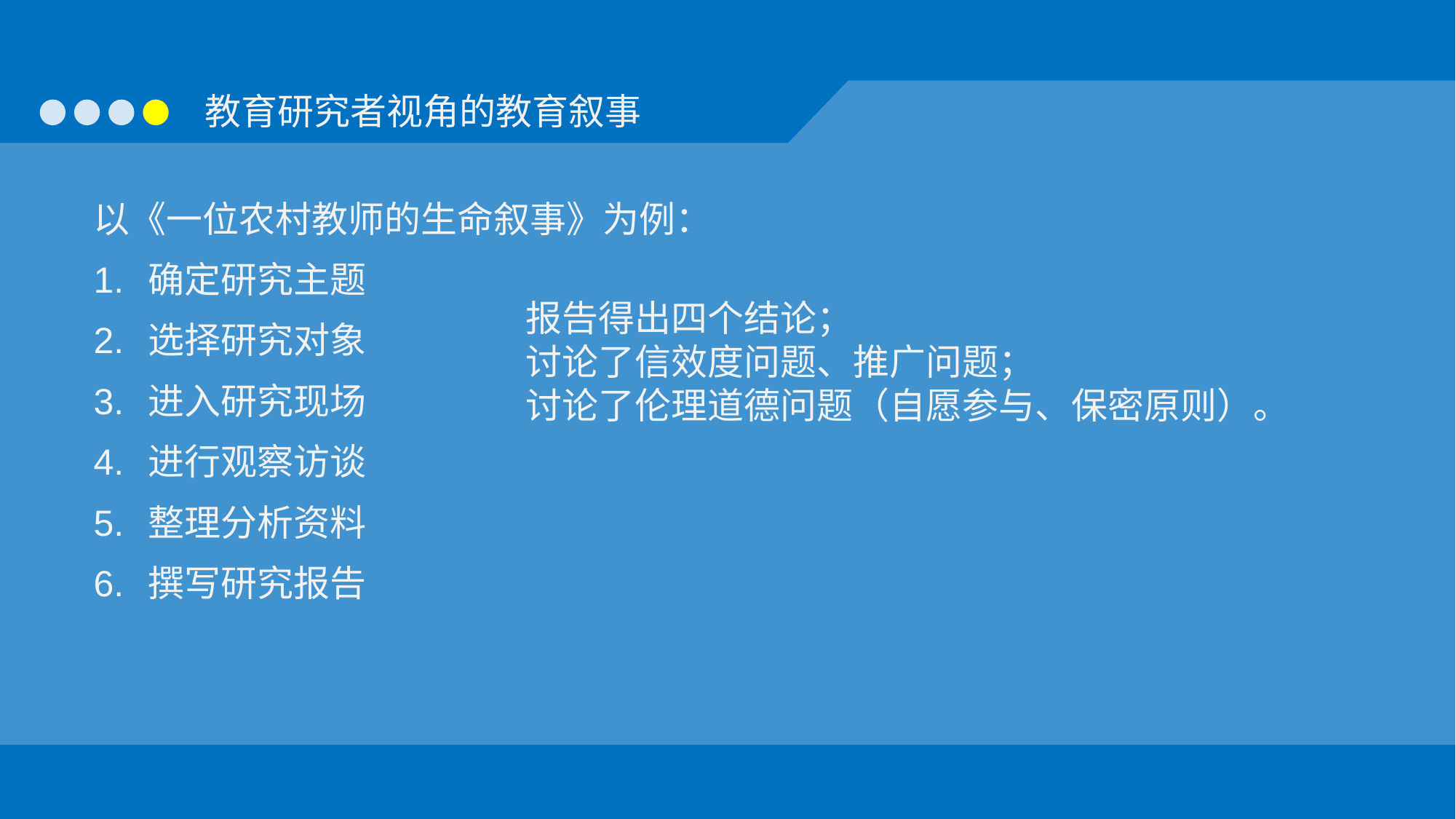

以《一位农村教师的生命叙事》为例：
确定研究主题
选择研究对象
进入研究现场
进行观察访谈
整理分析资料
撰写研究报告
报告得出四个结论；
讨论了信效度问题、推广问题；
讨论了伦理道德问题（自愿参与、保密原则）。